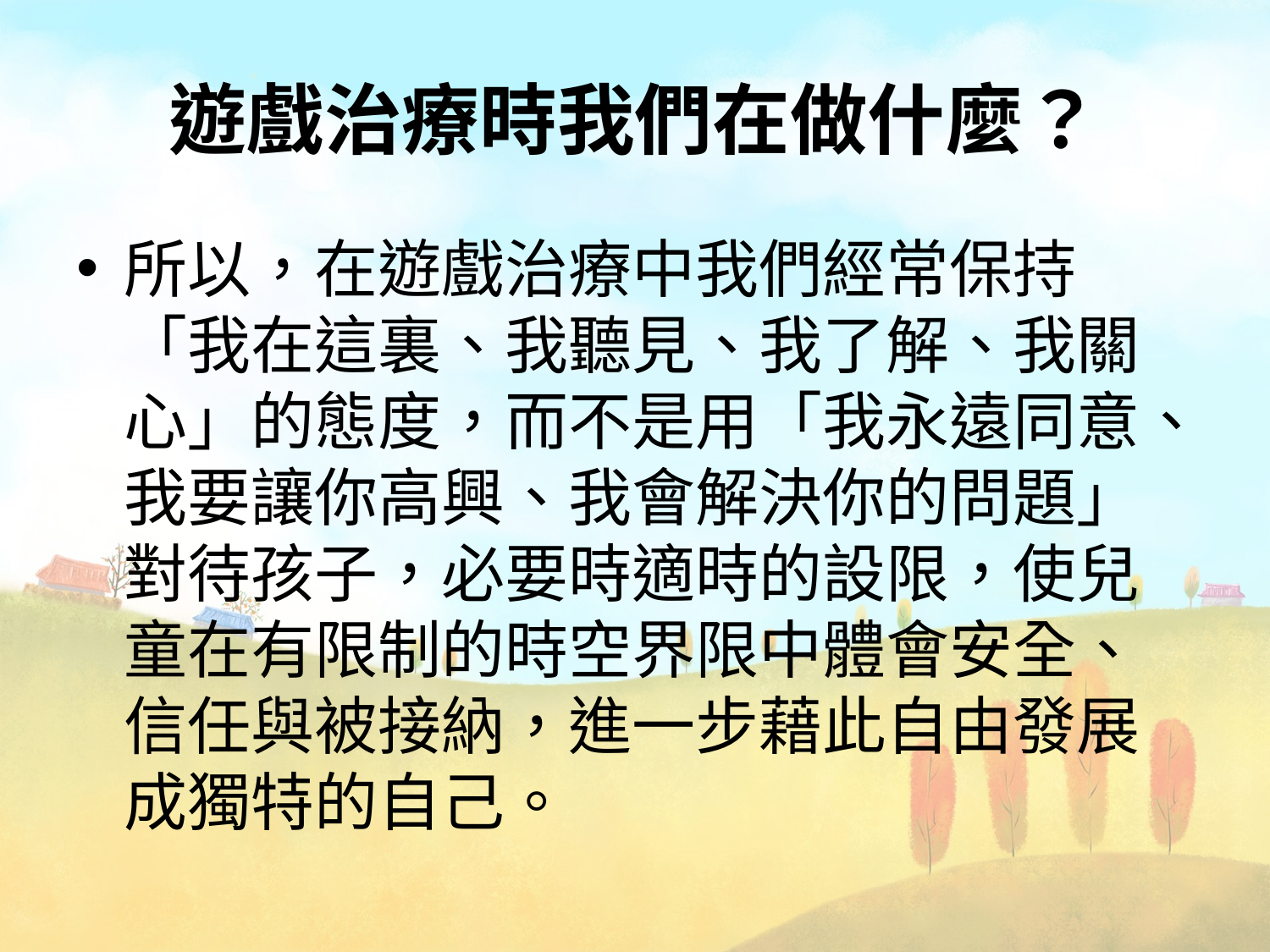

# 遊戲治療時我們在做什麼？
所以，在遊戲治療中我們經常保持「我在這裏、我聽見、我了解、我關心」的態度，而不是用「我永遠同意、我要讓你高興、我會解決你的問題」對待孩子，必要時適時的設限，使兒童在有限制的時空界限中體會安全、信任與被接納，進一步藉此自由發展成獨特的自己。